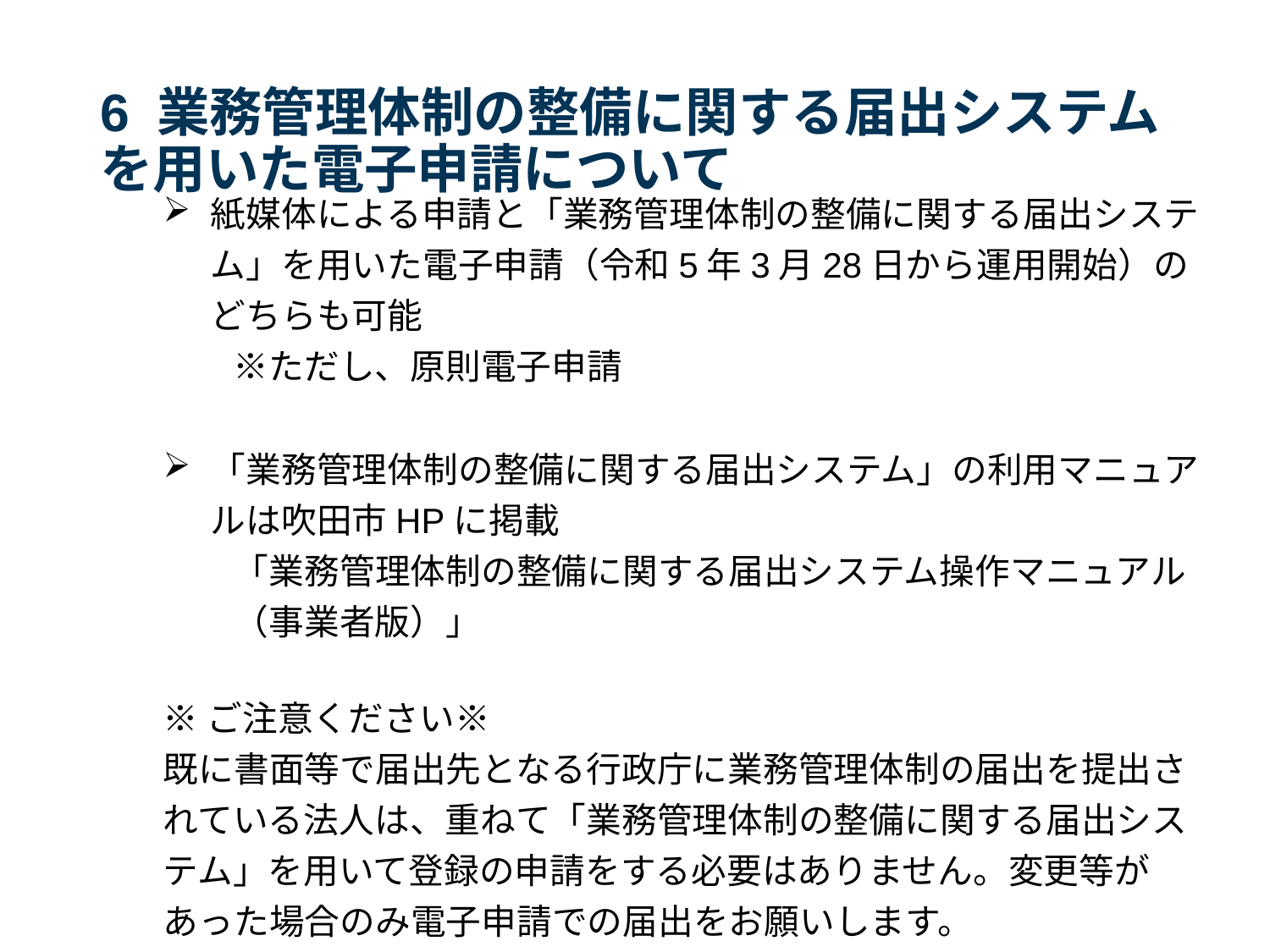

# 6 業務管理体制の整備に関する届出システムを用いた電子申請について
紙媒体による申請と「業務管理体制の整備に関する届出システム」を用いた電子申請（令和5年3月28日から運用開始）のどちらも可能
　　※ただし、原則電子申請
「業務管理体制の整備に関する届出システム」の利用マニュアルは吹田市HPに掲載
　　「業務管理体制の整備に関する届出システム操作マニュアル
　　（事業者版）」
※ご注意ください※
既に書面等で届出先となる行政庁に業務管理体制の届出を提出されている法人は、重ねて「業務管理体制の整備に関する届出システム」を用いて登録の申請をする必要はありません。変更等があった場合のみ電子申請での届出をお願いします。